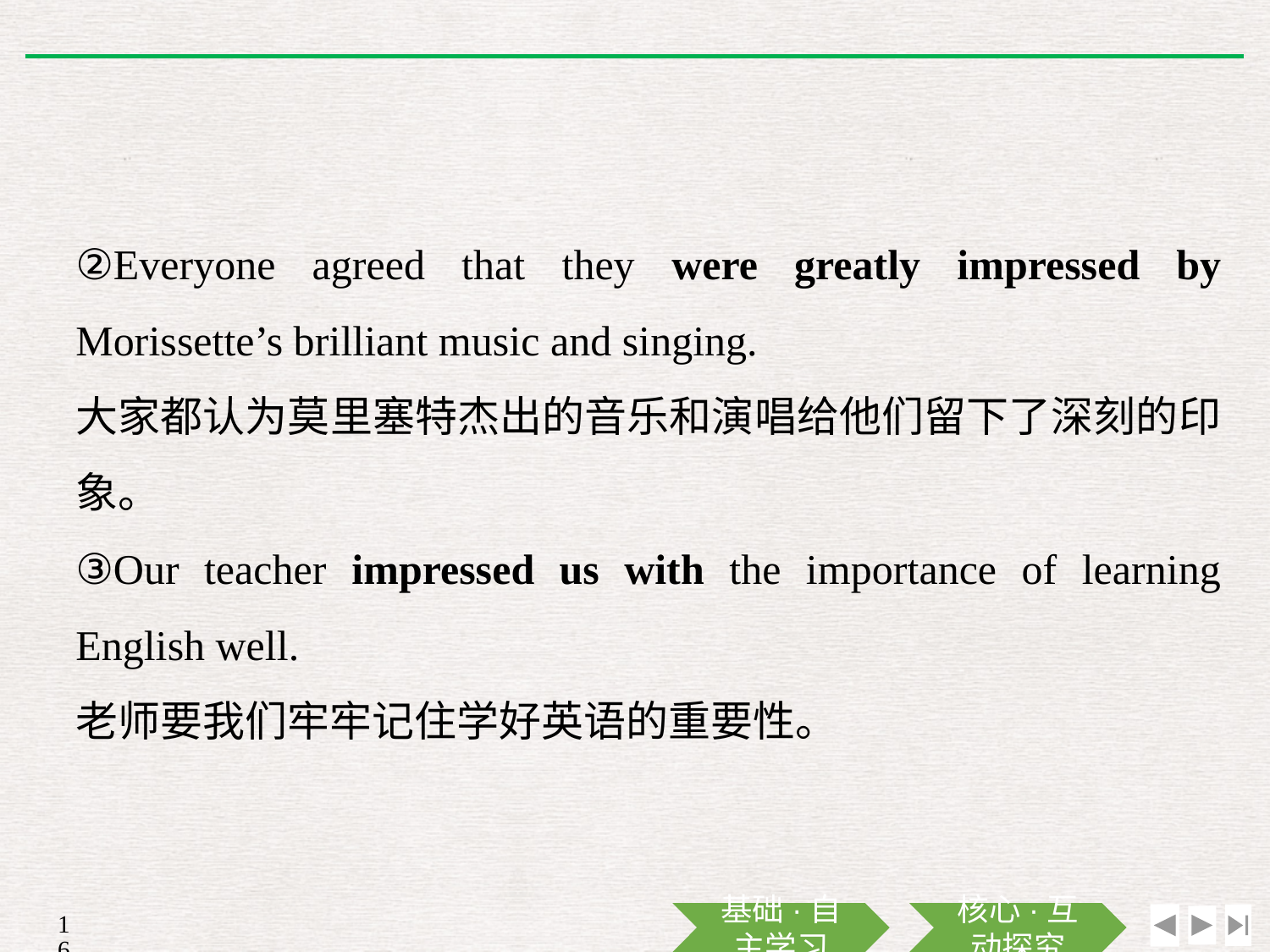

②Everyone agreed that they were greatly impressed by Morissette’s brilliant music and singing.
大家都认为莫里塞特杰出的音乐和演唱给他们留下了深刻的印象。
③Our teacher impressed us with the importance of learning English well.
老师要我们牢牢记住学好英语的重要性。